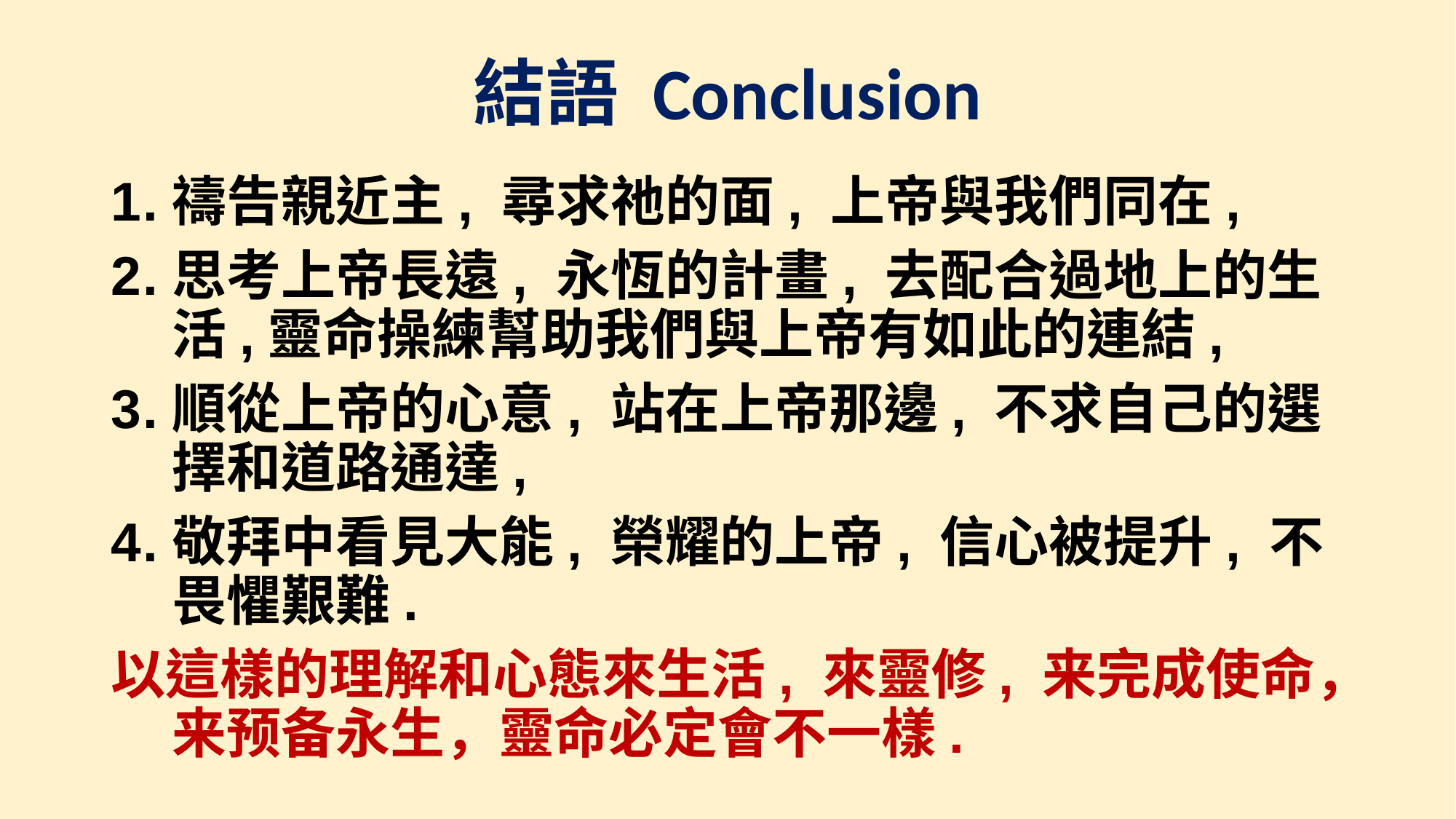

# 結語 Conclusion
禱告親近主, 尋求祂的面, 上帝與我們同在,
思考上帝長遠, 永恆的計畫, 去配合過地上的生活,靈命操練幫助我們與上帝有如此的連結,
順從上帝的心意, 站在上帝那邊, 不求自己的選擇和道路通達,
敬拜中看見大能, 榮耀的上帝, 信心被提升, 不畏懼艱難.
以這樣的理解和心態來生活, 來靈修, 来完成使命，来预备永生，靈命必定會不一樣.